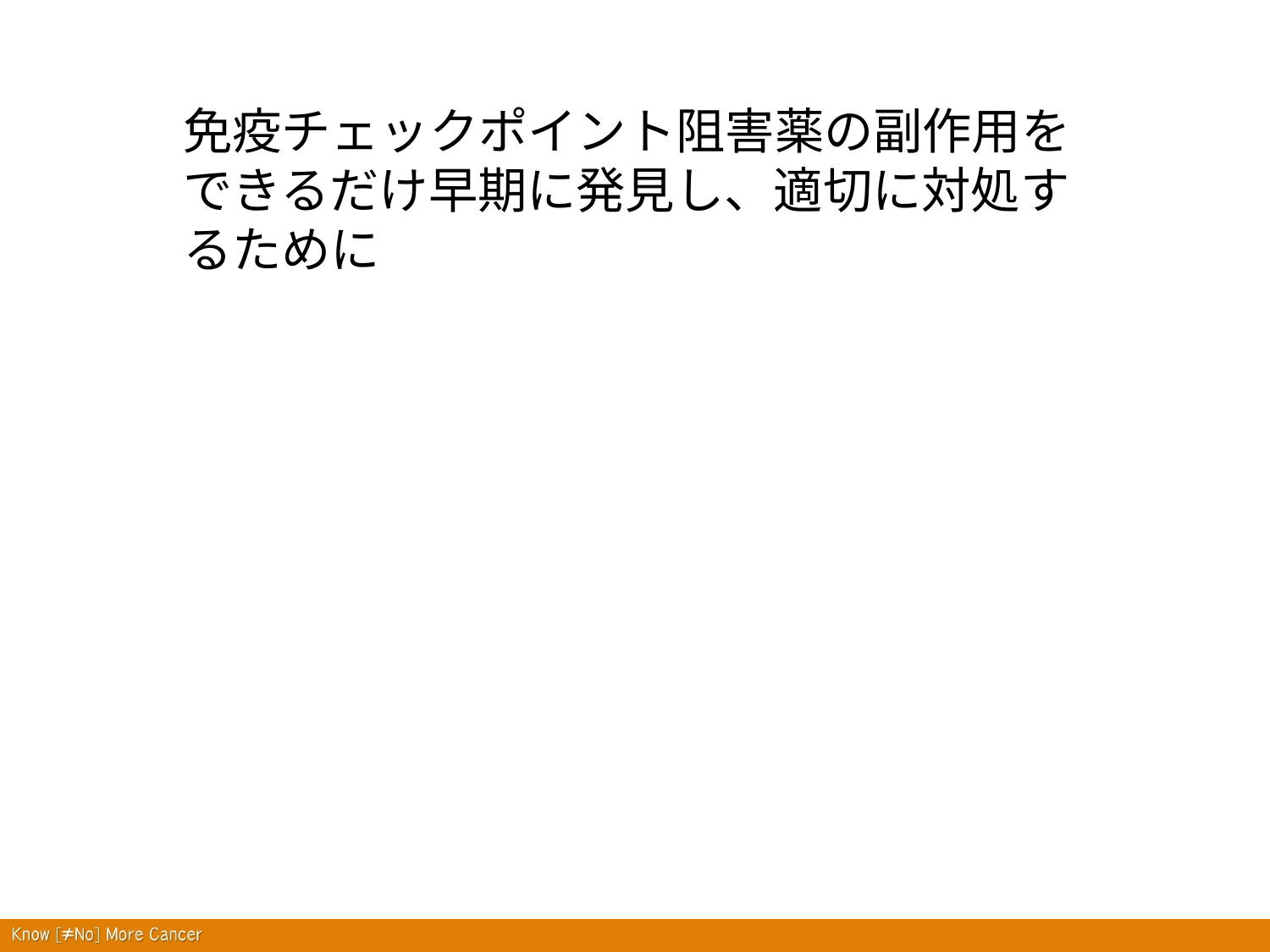

免疫チェックポイント阻害薬の副作用をできるだけ早期に発見し、適切に対処するために